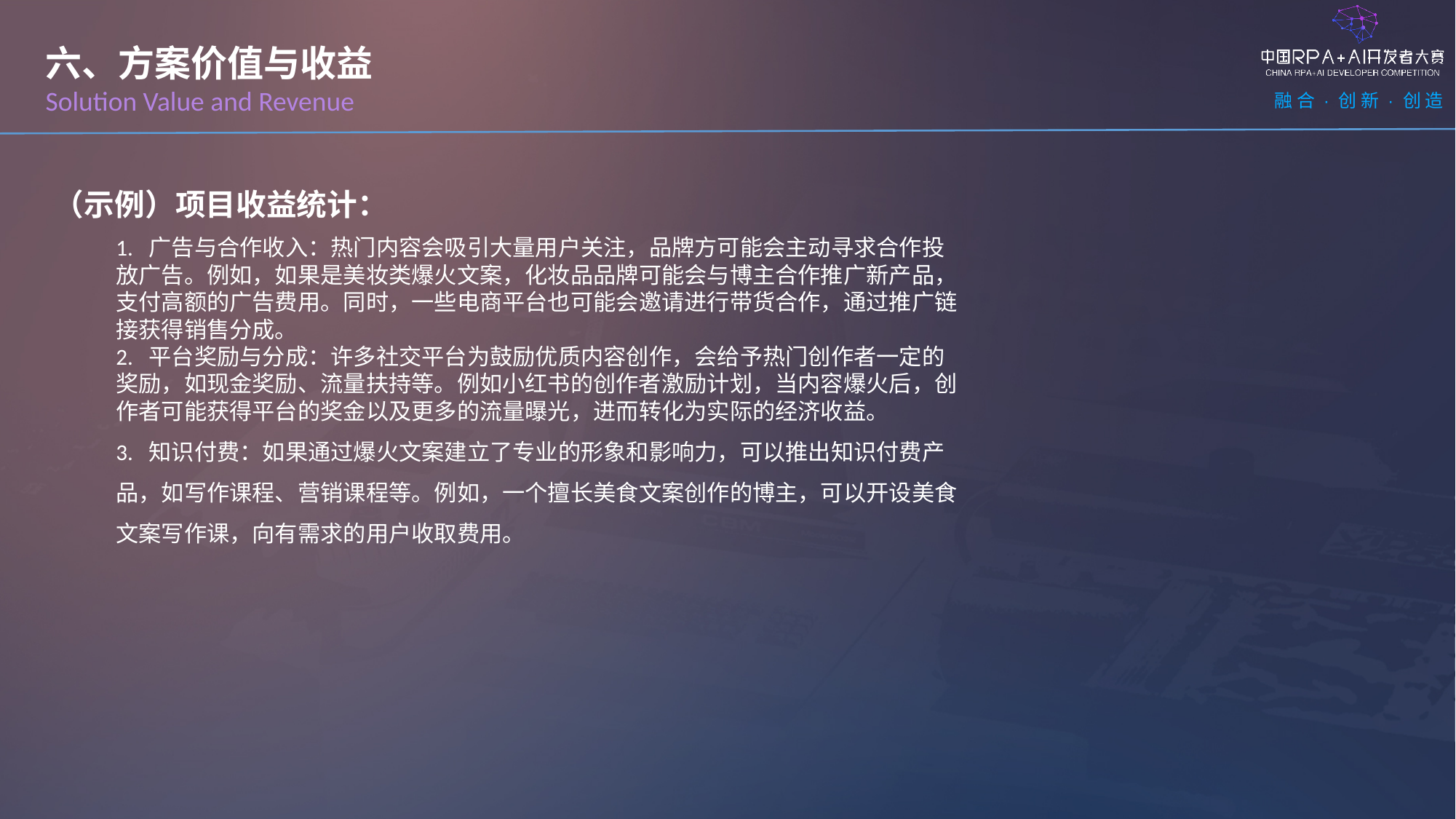

六、方案价值与收益
Solution Value and Revenue
（示例）项目收益统计：
1.  广告与合作收入：热门内容会吸引大量用户关注，品牌方可能会主动寻求合作投放广告。例如，如果是美妆类爆火文案，化妆品品牌可能会与博主合作推广新产品，支付高额的广告费用。同时，一些电商平台也可能会邀请进行带货合作，通过推广链接获得销售分成。
2.  平台奖励与分成：许多社交平台为鼓励优质内容创作，会给予热门创作者一定的奖励，如现金奖励、流量扶持等。例如小红书的创作者激励计划，当内容爆火后，创作者可能获得平台的奖金以及更多的流量曝光，进而转化为实际的经济收益。
3.  知识付费：如果通过爆火文案建立了专业的形象和影响力，可以推出知识付费产品，如写作课程、营销课程等。例如，一个擅长美食文案创作的博主，可以开设美食文案写作课，向有需求的用户收取费用。